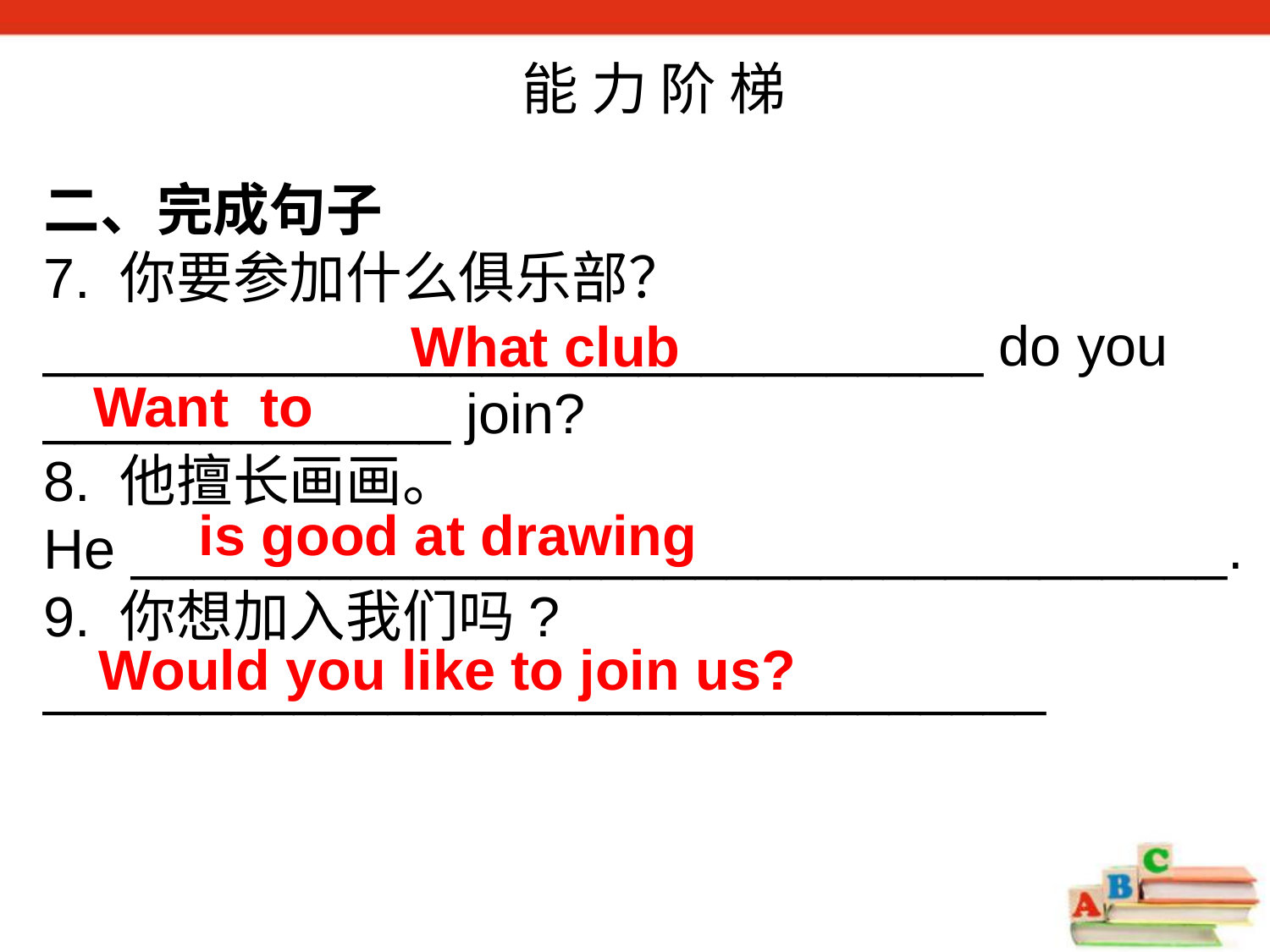

能 力 阶 梯

二、完成句子
7. 你要参加什么俱乐部？______________________________ do you _____________ join?
8. 他擅长画画。
He ___________________________________.
9. 你想加入我们吗?
________________________________
What club
Want  to
is good at drawing
Would you like to join us?